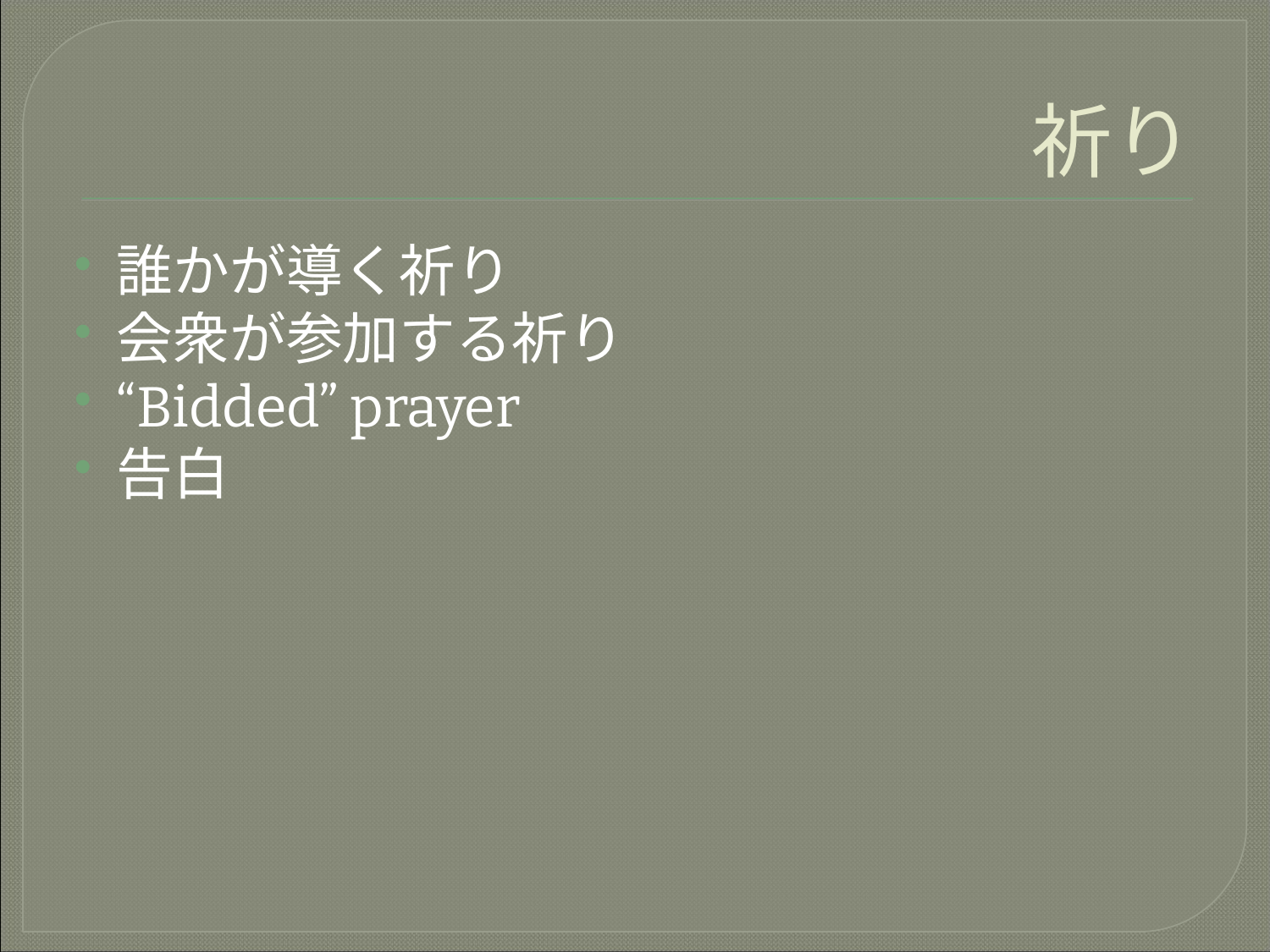

# 祈り
誰かが導く祈り
会衆が参加する祈り
“Bidded” prayer
告白